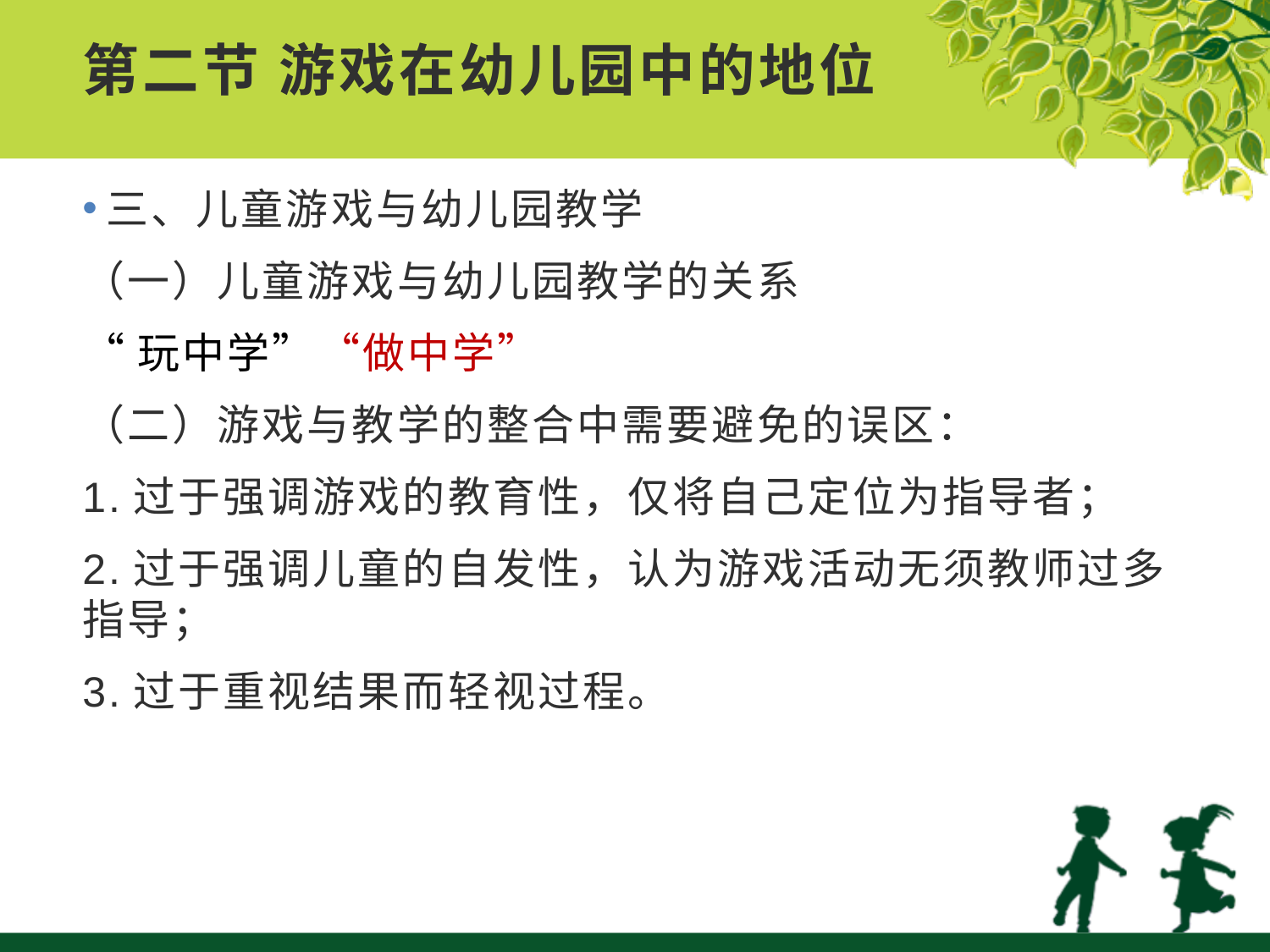

# 第二节 游戏在幼儿园中的地位
三、儿童游戏与幼儿园教学
（一）儿童游戏与幼儿园教学的关系
“玩中学”“做中学”
（二）游戏与教学的整合中需要避免的误区：
1.过于强调游戏的教育性，仅将自己定位为指导者；
2.过于强调儿童的自发性，认为游戏活动无须教师过多指导；
3.过于重视结果而轻视过程。